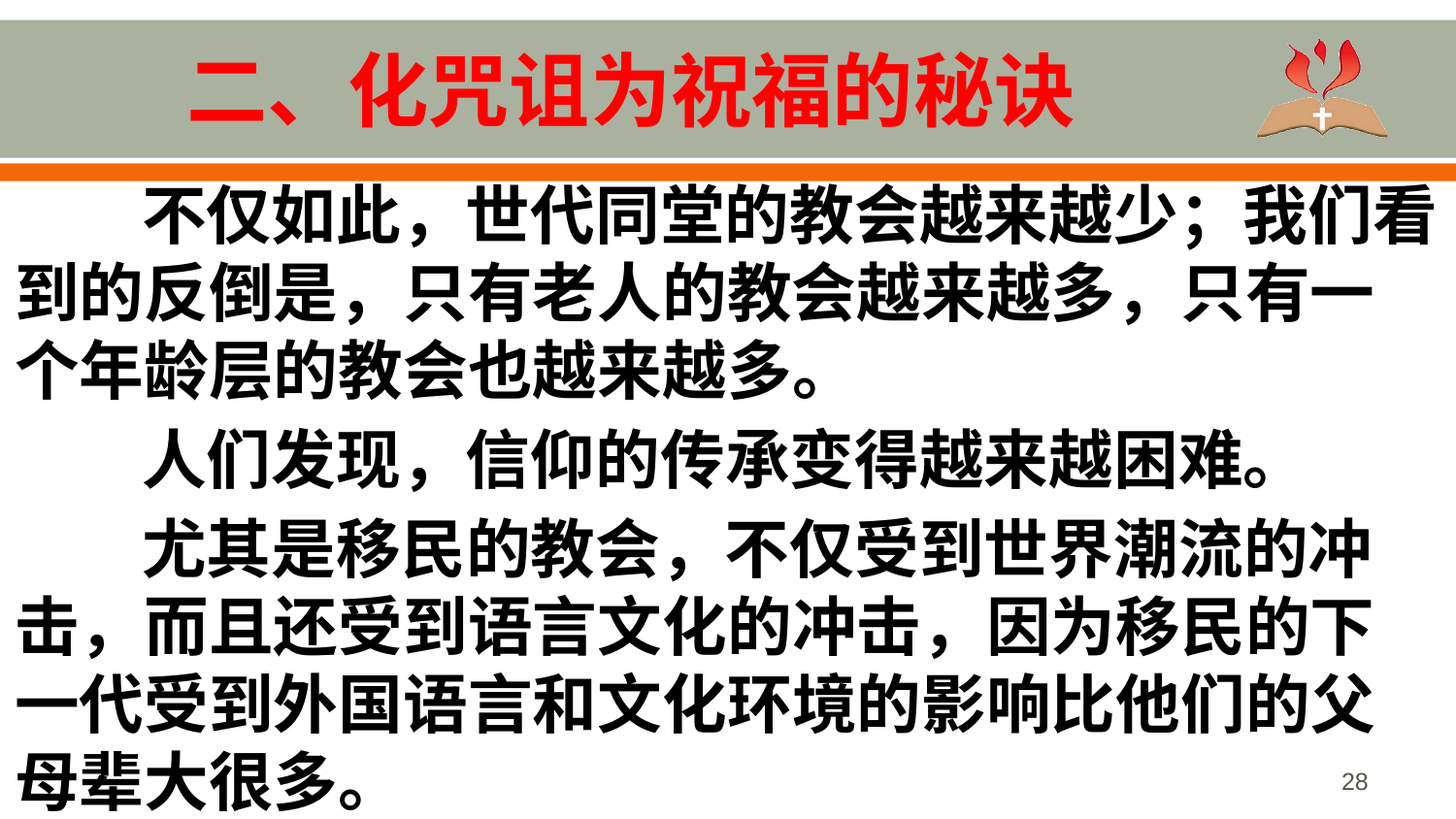

# 二、化咒诅为祝福的秘诀
不仅如此，世代同堂的教会越来越少；我们看到的反倒是，只有老人的教会越来越多，只有一个年龄层的教会也越来越多。
人们发现，信仰的传承变得越来越困难。
尤其是移民的教会，不仅受到世界潮流的冲击，而且还受到语言文化的冲击，因为移民的下一代受到外国语言和文化环境的影响比他们的父母辈大很多。

28